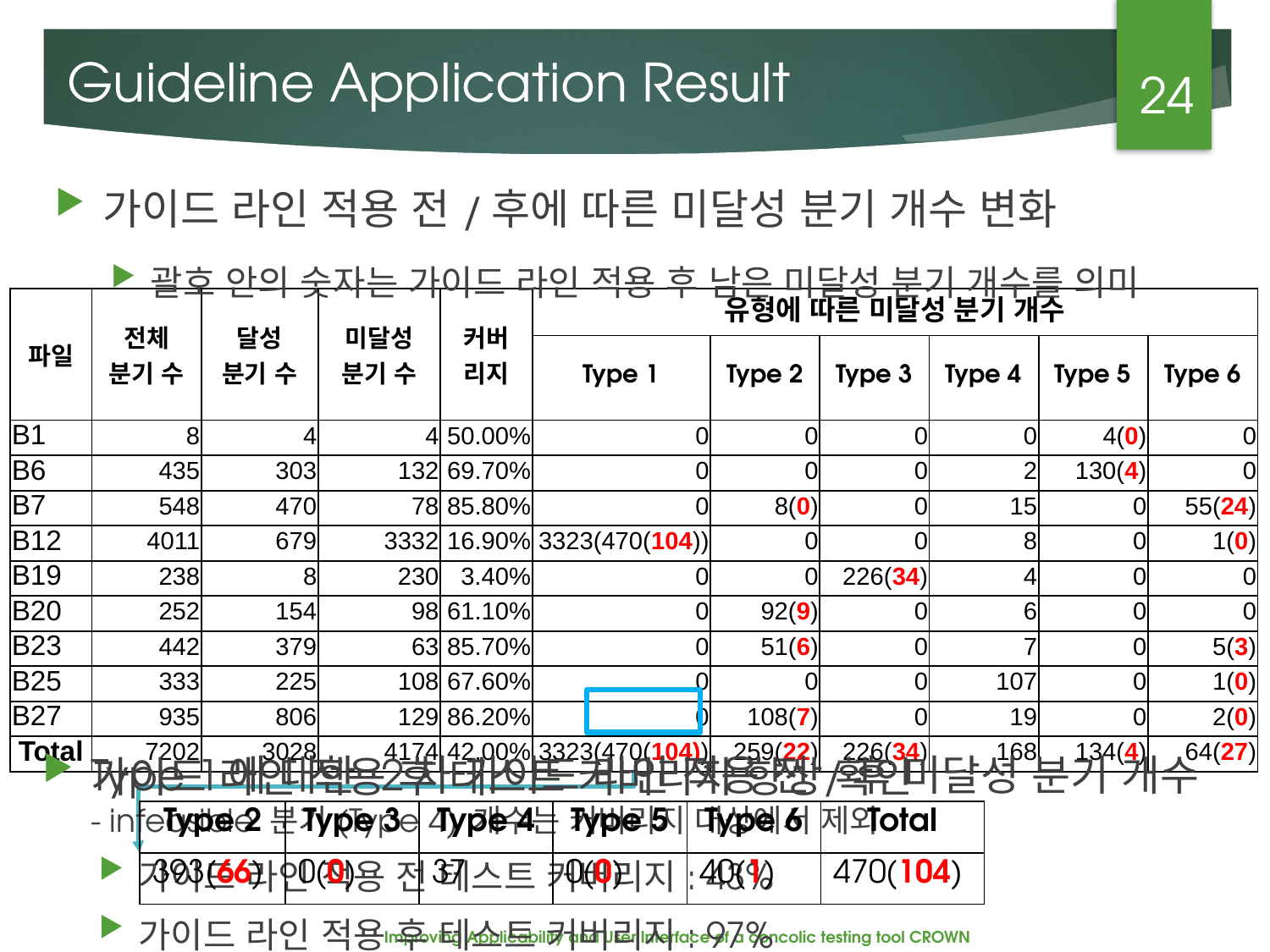

24
# Guideline Application Result
가이드 라인 적용 전/후에 따른 미달성 분기 개수 변화
괄호 안의 숫자는 가이드 라인 적용 후 남은 미달성 분기 개수를 의미

| 파일 | 전체 분기 수 | 달성 분기 수 | 미달성 분기 수 | 커버 리지 | 유형에 따른 미달성 분기 개수 |  |  |  |  |  |
| --- | --- | --- | --- | --- | --- | --- | --- | --- | --- | --- |
|  |  |  |  |  | Type 1 | Type 2 | Type 3 | Type 4 | Type 5 | Type 6 |
| B1 | 8 | 4 | 4 | 50.00% | 0 | 0 | 0 | 0 | 4(0) | 0 |
| B6 | 435 | 303 | 132 | 69.70% | 0 | 0 | 0 | 2 | 130(4) | 0 |
| B7 | 548 | 470 | 78 | 85.80% | 0 | 8(0) | 0 | 15 | 0 | 55(24) |
| B12 | 4011 | 679 | 3332 | 16.90% | 3323(470(104)) | 0 | 0 | 8 | 0 | 1(0) |
| B19 | 238 | 8 | 230 | 3.40% | 0 | 0 | 226(34) | 4 | 0 | 0 |
| B20 | 252 | 154 | 98 | 61.10% | 0 | 92(9) | 0 | 6 | 0 | 0 |
| B23 | 442 | 379 | 63 | 85.70% | 0 | 51(6) | 0 | 7 | 0 | 5(3) |
| B25 | 333 | 225 | 108 | 67.60% | 0 | 0 | 0 | 107 | 0 | 1(0) |
| B27 | 935 | 806 | 129 | 86.20% | 0 | 108(7) | 0 | 19 | 0 | 2(0) |
| Total | 7202 | 3028 | 4174 | 42.00% | 3323(470(104)) | 259(22) | 226(34) | 168 | 134(4) | 64(27) |

Type 1에 대한 2차 가이드 라인 적용 전/후 미달성 분기 개수
가이드 라인 적용 후 테스트 커버리지 향상 확인
- infeasible 분기(Type 4) 개수는 커버리지 대상에서 제외
가이드 라인 적용 전 테스트 커버리지: 43%
가이드 라인 적용 후 테스트 커버리지: 97%

| Type 2 | Type 3 | Type 4 | Type 5 | Type 6 | Total |
| --- | --- | --- | --- | --- | --- |
| 393(66) | 0(0) | 37 | 0(0) | 40(1) | 470(104) |
Improving Applicability and User Interface of a concolic testing tool CROWN